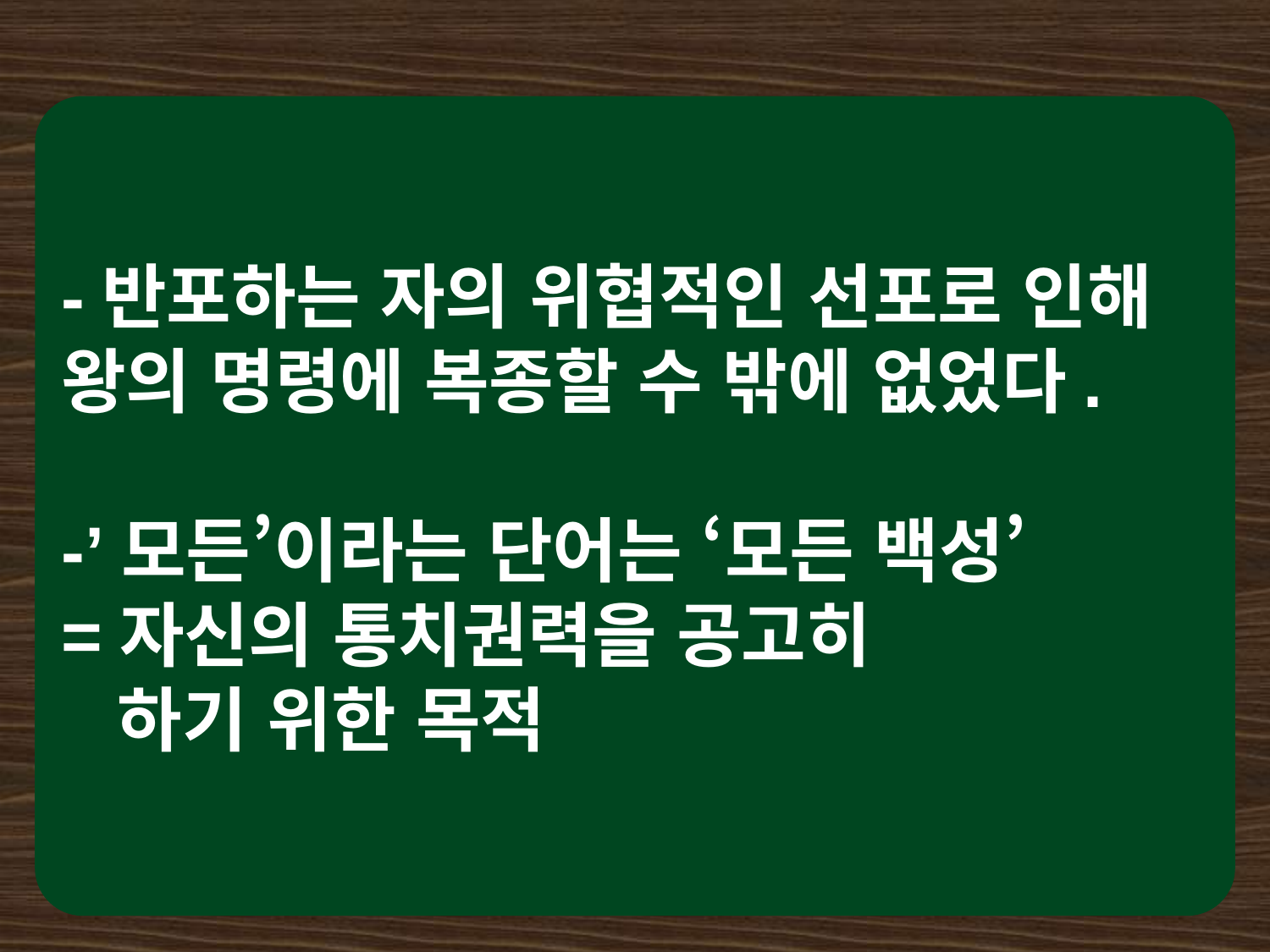

-반포하는 자의 위협적인 선포로 인해 왕의 명령에 복종할 수 밖에 없었다.

-’모든’이라는 단어는 ‘모든 백성’
=자신의 통치권력을 공고히
  하기 위한 목적